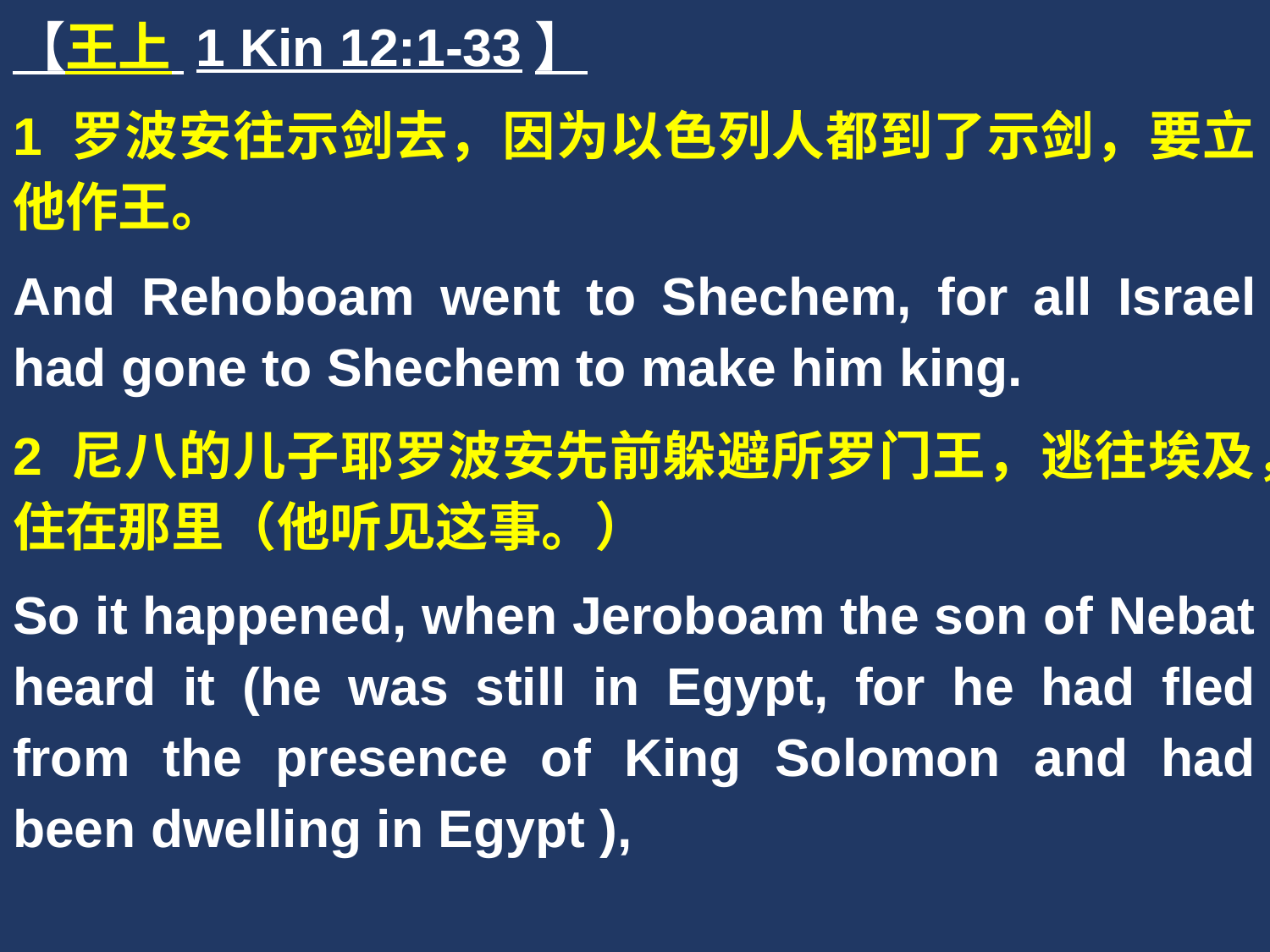

【王上 1 Kin 12:1-33】
1 罗波安往示剑去，因为以色列人都到了示剑，要立他作王。
And Rehoboam went to Shechem, for all Israel had gone to Shechem to make him king.
2 尼八的儿子耶罗波安先前躲避所罗门王，逃往埃及，住在那里（他听见这事。）
So it happened, when Jeroboam the son of Nebat heard it (he was still in Egypt, for he had fled from the presence of King Solomon and had been dwelling in Egypt ),